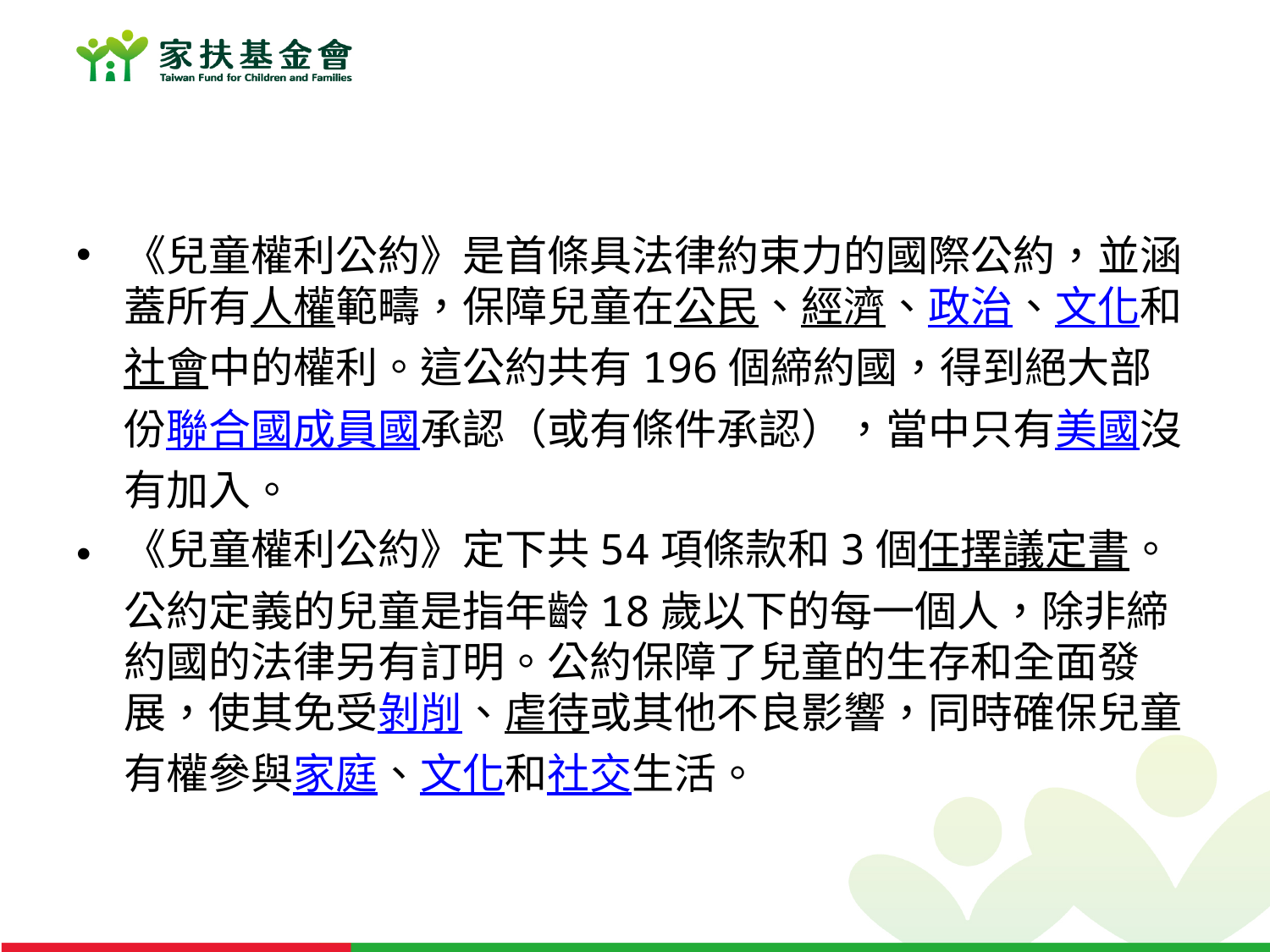

#
《兒童權利公約》是首條具法律約束力的國際公約，並涵蓋所有人權範疇，保障兒童在公民、經濟、政治、文化和社會中的權利。這公約共有196個締約國，得到絕大部份聯合國成員國承認（或有條件承認），當中只有美國沒有加入。
《兒童權利公約》定下共54項條款和3個任擇議定書。公約定義的兒童是指年齡18歲以下的每一個人，除非締約國的法律另有訂明。公約保障了兒童的生存和全面發展，使其免受剝削、虐待或其他不良影響，同時確保兒童有權參與家庭、文化和社交生活。